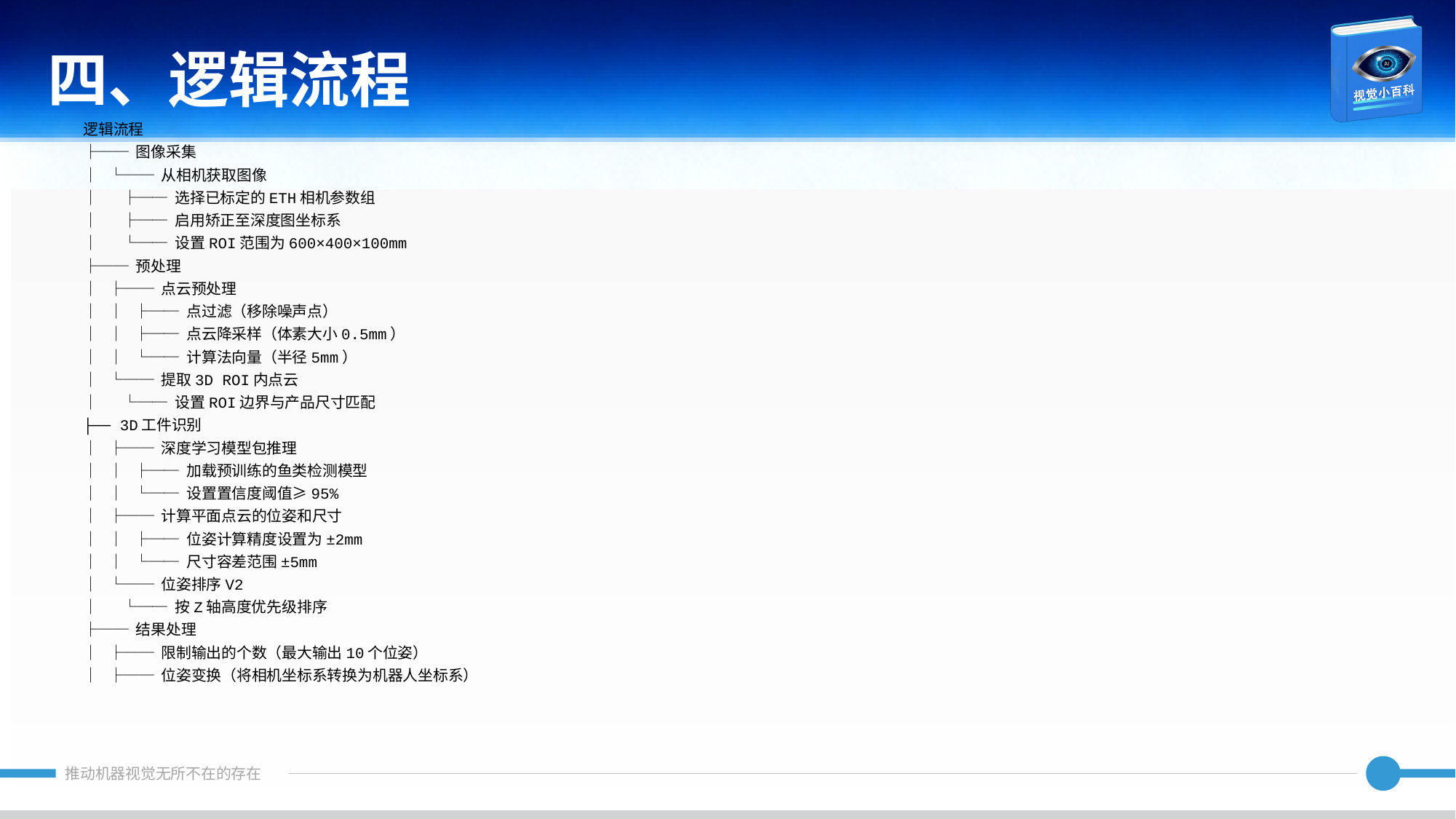

四、逻辑流程

逻辑流程
├── 图像采集
│   └── 从相机获取图像
│       ├── 选择已标定的ETH相机参数组
│       ├── 启用矫正至深度图坐标系
│       └── 设置ROI范围为600×400×100mm
├── 预处理
│   ├── 点云预处理
│   │   ├── 点过滤（移除噪声点）
│   │   ├── 点云降采样（体素大小0.5mm）
│   │   └── 计算法向量（半径5mm）
│   └── 提取3D ROI内点云
│       └── 设置ROI边界与产品尺寸匹配
├── 3D工件识别
│   ├── 深度学习模型包推理
│   │   ├── 加载预训练的鱼类检测模型
│   │   └── 设置置信度阈值≥95%
│   ├── 计算平面点云的位姿和尺寸
│   │   ├── 位姿计算精度设置为±2mm
│   │   └── 尺寸容差范围±5mm
│   └── 位姿排序V2
│       └── 按Z轴高度优先级排序
├── 结果处理
│   ├── 限制输出的个数（最大输出10个位姿）
│   ├── 位姿变换（将相机坐标系转换为机器人坐标系）
9